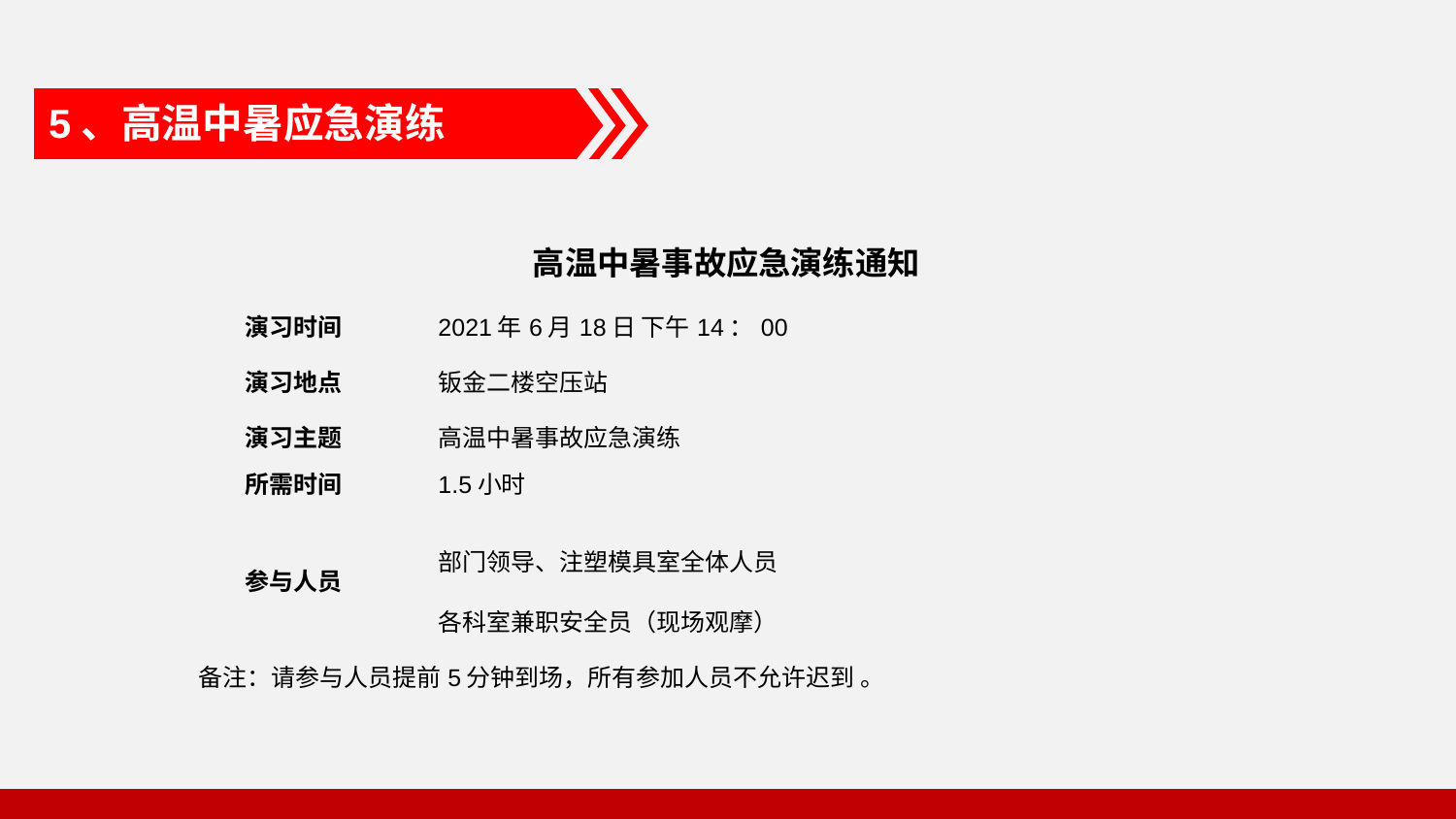

5、高温中暑应急演练
| 高温中暑事故应急演练通知 |  |
| --- | --- |
| 演习时间 | 2021年6月18日 下午14：00 |
| 演习地点 | 钣金二楼空压站 |
| 演习主题 | 高温中暑事故应急演练 |
| 所需时间 | 1.5小时 |
| 参与人员 | 部门领导、注塑模具室全体人员 |
|  | 各科室兼职安全员（现场观摩） |
| 备注：请参与人员提前5分钟到场，所有参加人员不允许迟到 。 |  |